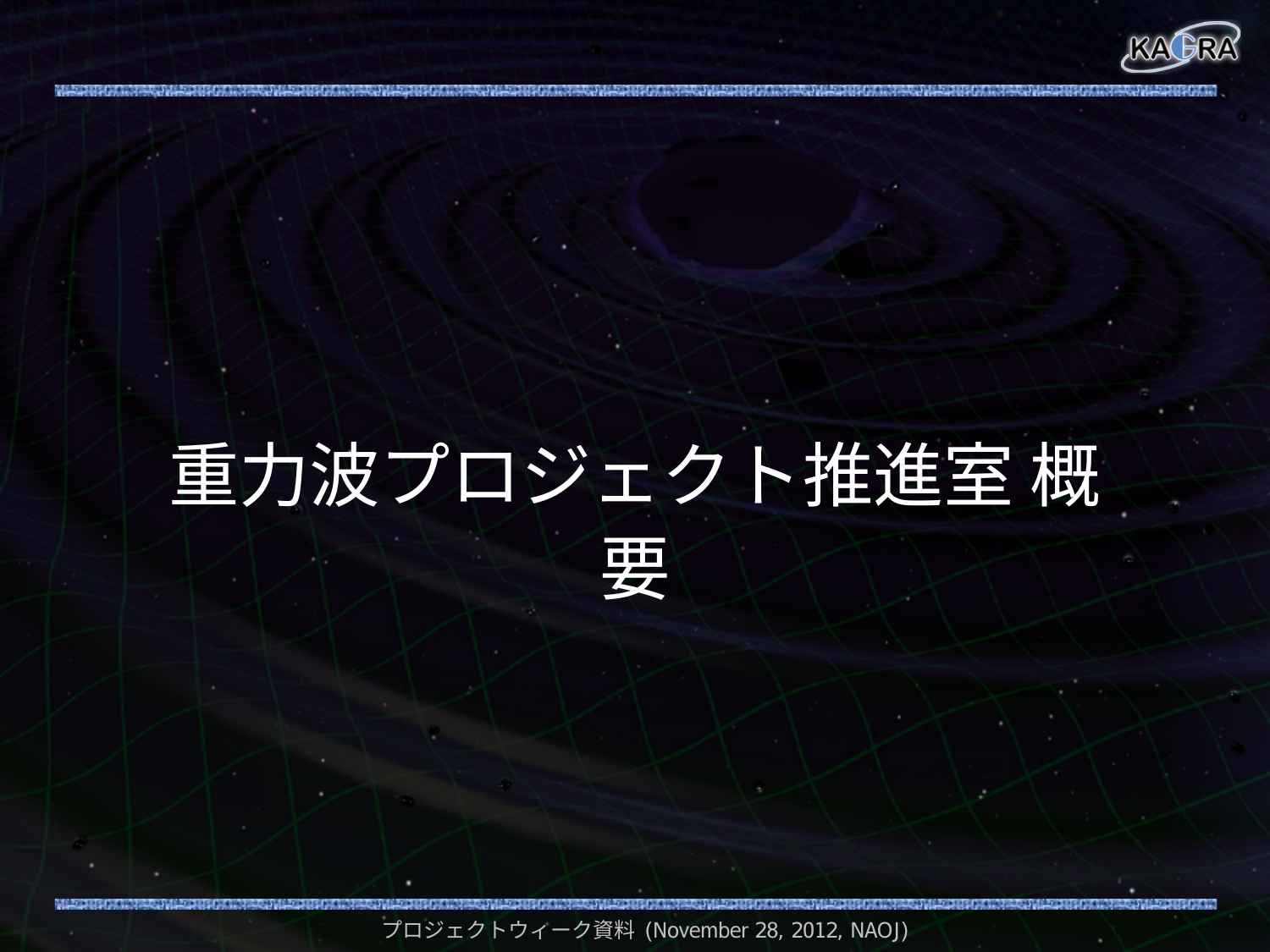

#
重力波プロジェクト推進室 概要
プロジェクトウィーク資料 (November 28, 2012, NAOJ)